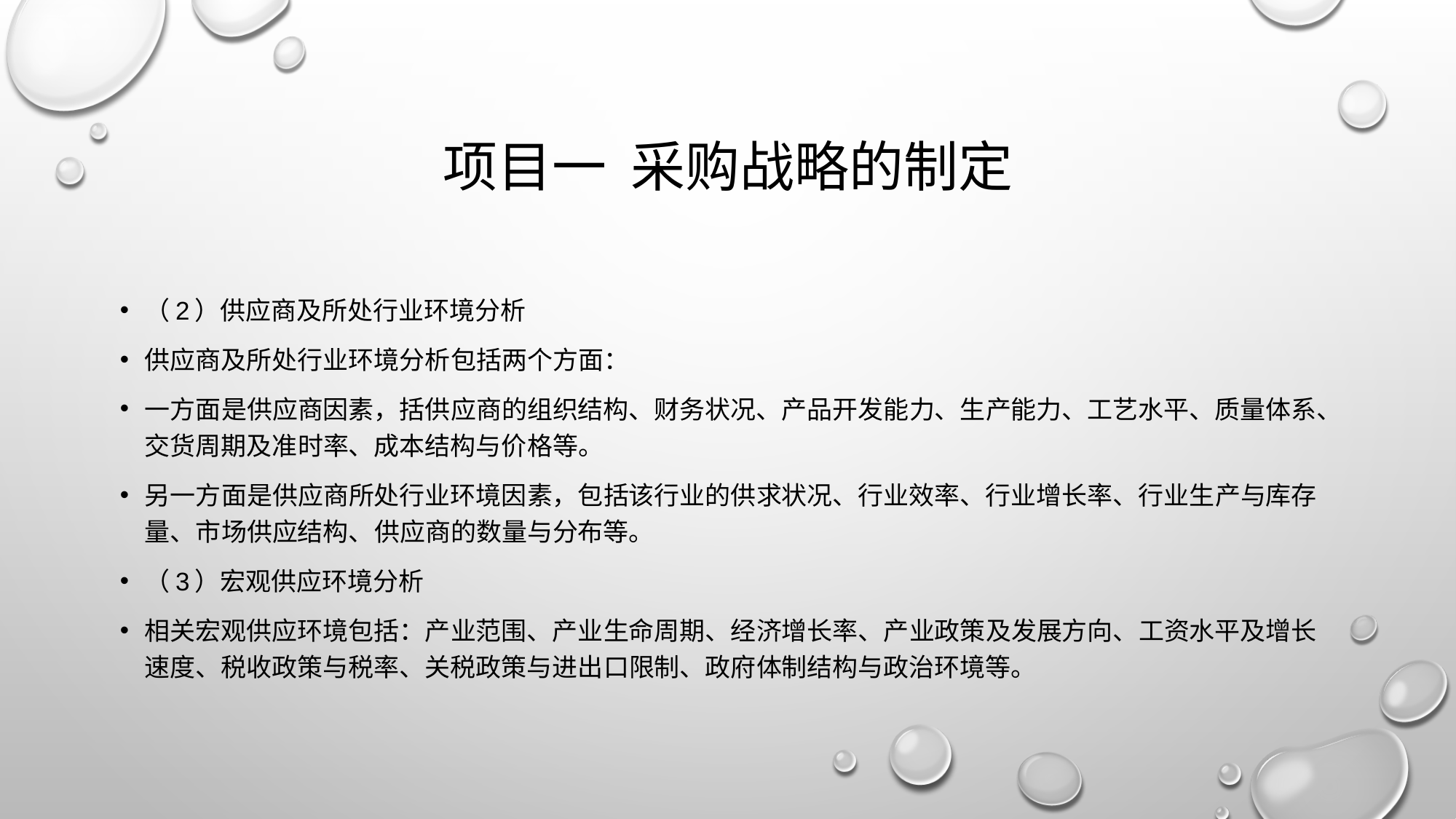

# 项目一  采购战略的制定
（2）供应商及所处行业环境分析
供应商及所处行业环境分析包括两个方面：
一方面是供应商因素，括供应商的组织结构、财务状况、产品开发能力、生产能力、工艺水平、质量体系、交货周期及准时率、成本结构与价格等。
另一方面是供应商所处行业环境因素，包括该行业的供求状况、行业效率、行业增长率、行业生产与库存量、市场供应结构、供应商的数量与分布等。
（3）宏观供应环境分析
相关宏观供应环境包括：产业范围、产业生命周期、经济增长率、产业政策及发展方向、工资水平及增长速度、税收政策与税率、关税政策与进出口限制、政府体制结构与政治环境等。